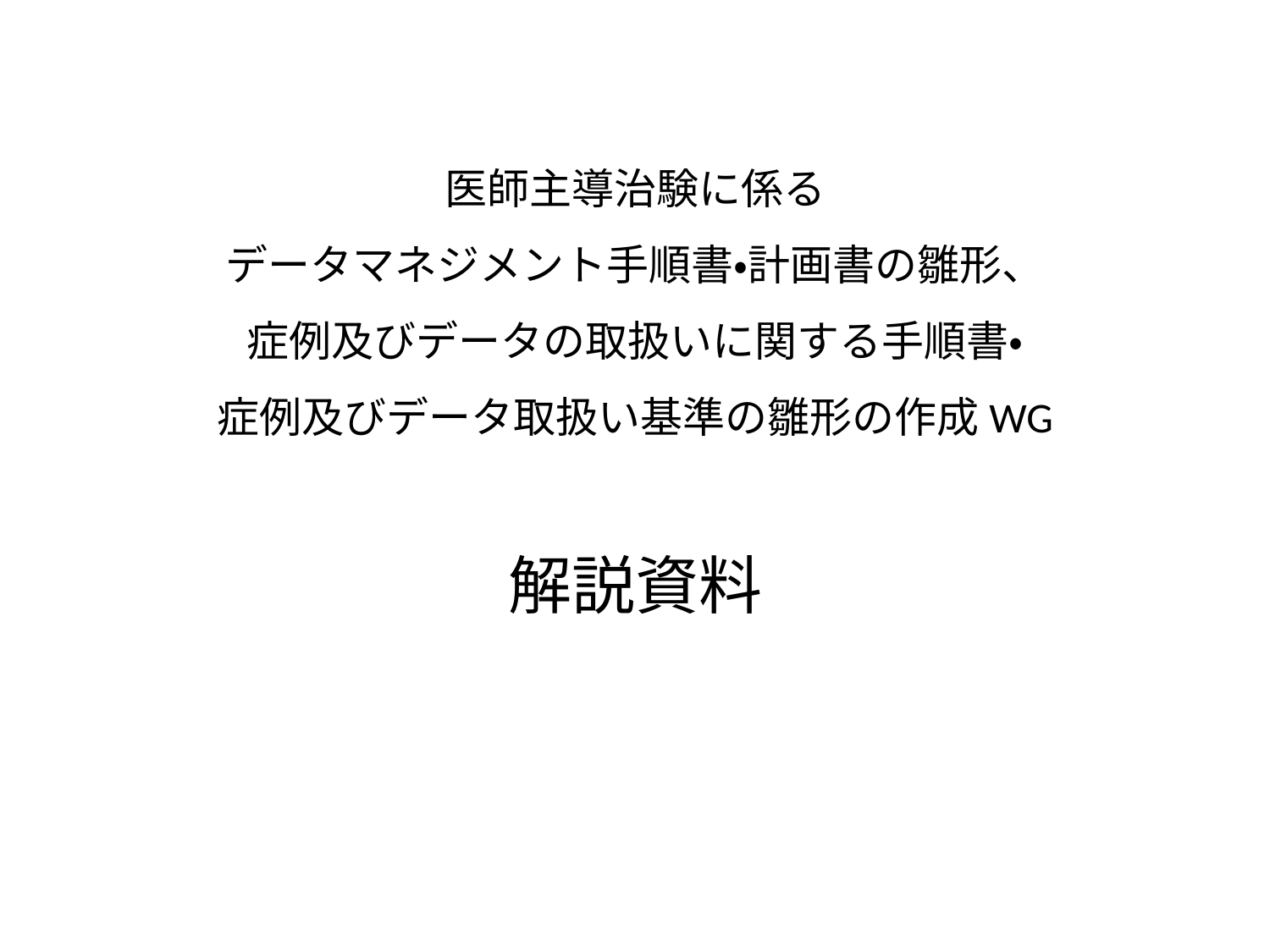

# 医師主導治験に係る データマネジメント手順書・計画書の雛形、 症例及びデータの取扱いに関する手順書・ 症例及びデータ取扱い基準の雛形の作成WG
解説資料